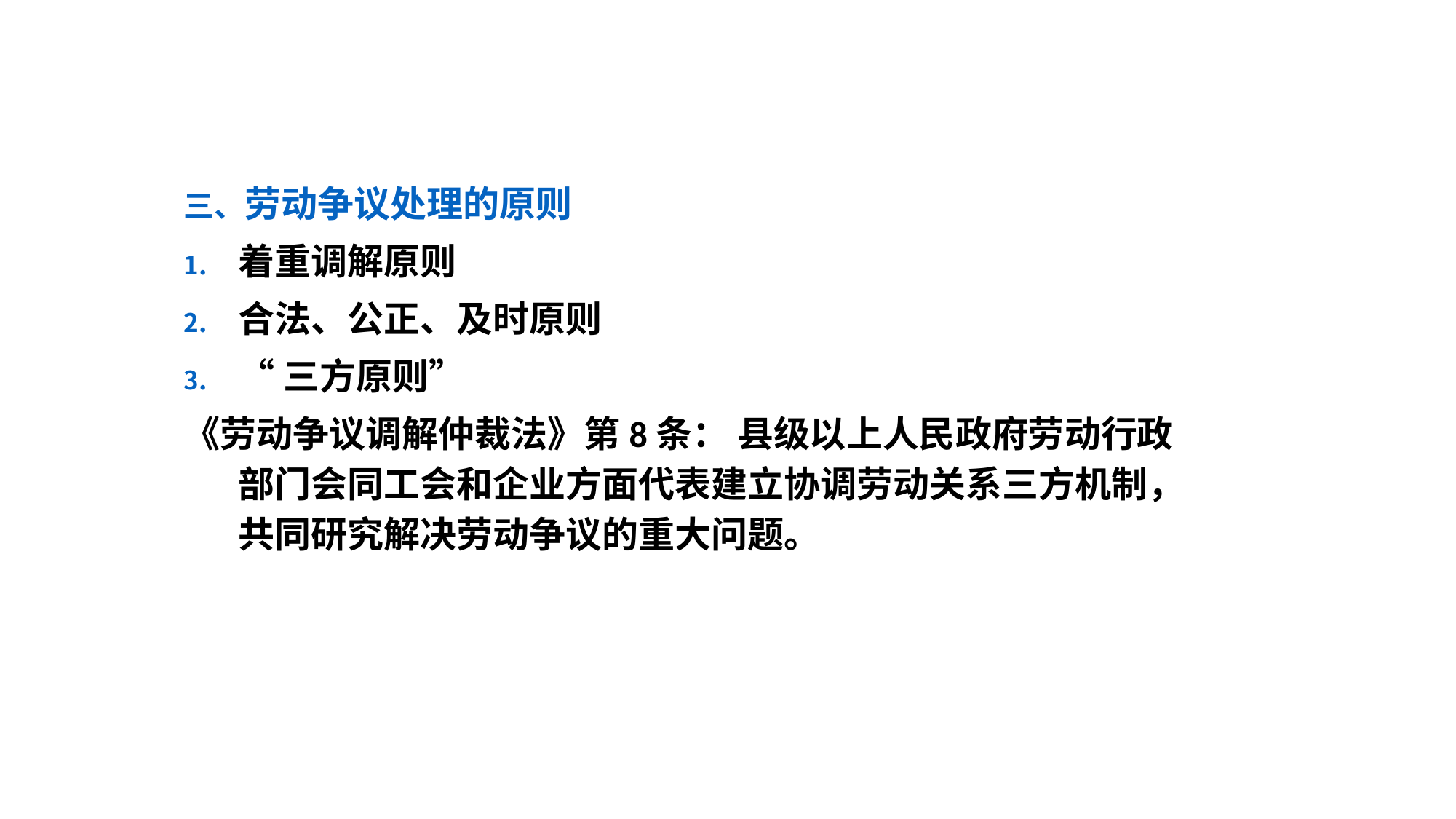

#
三、劳动争议处理的原则
着重调解原则
合法、公正、及时原则
“三方原则”
《劳动争议调解仲裁法》第8条： 县级以上人民政府劳动行政部门会同工会和企业方面代表建立协调劳动关系三方机制，共同研究解决劳动争议的重大问题。